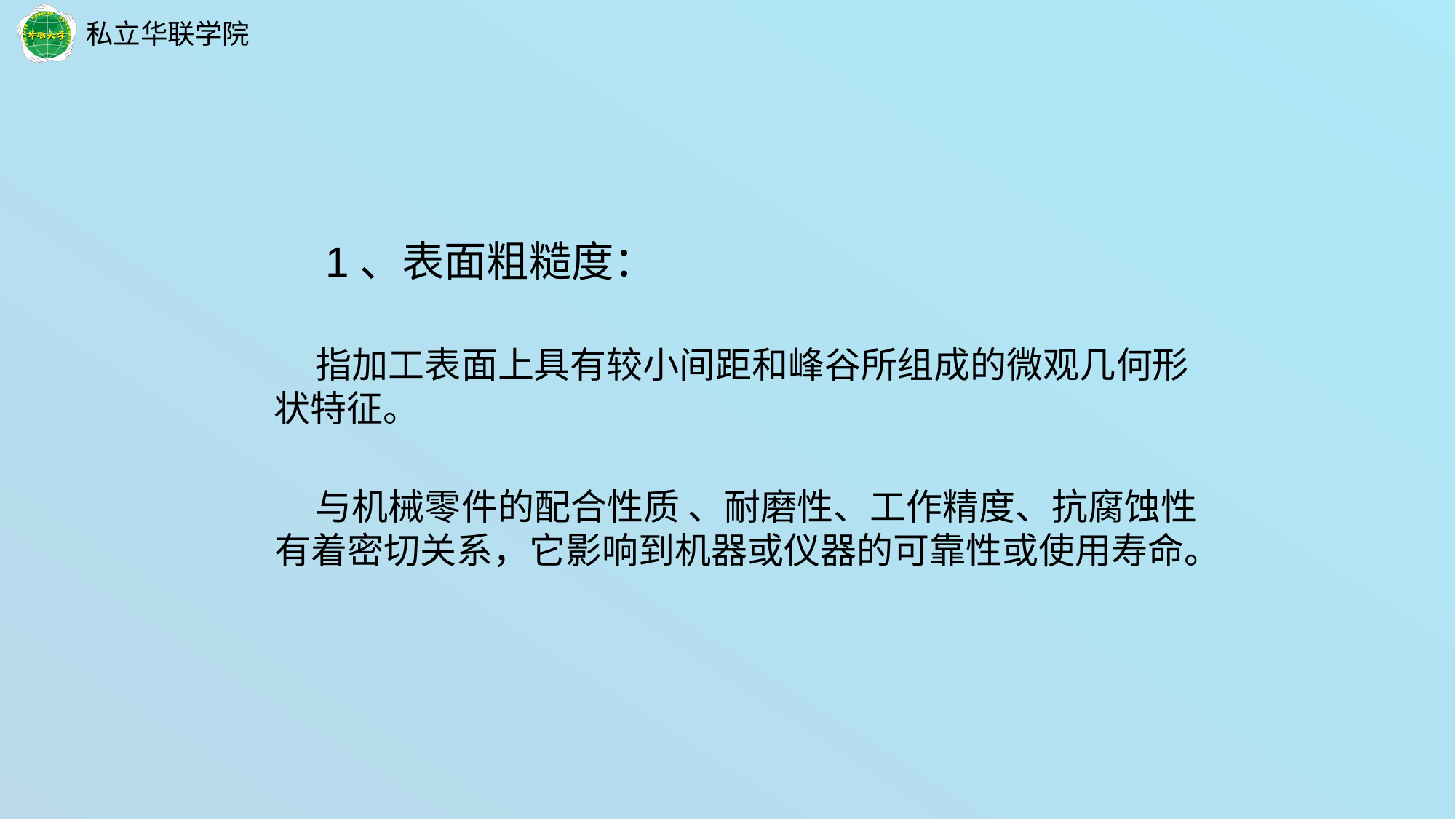

1、表面粗糙度：
    指加工表面上具有较小间距和峰谷所组成的微观几何形状特征。

    与机械零件的配合性质 、耐磨性、工作精度、抗腐蚀性有着密切关系，它影响到机器或仪器的可靠性或使用寿命。